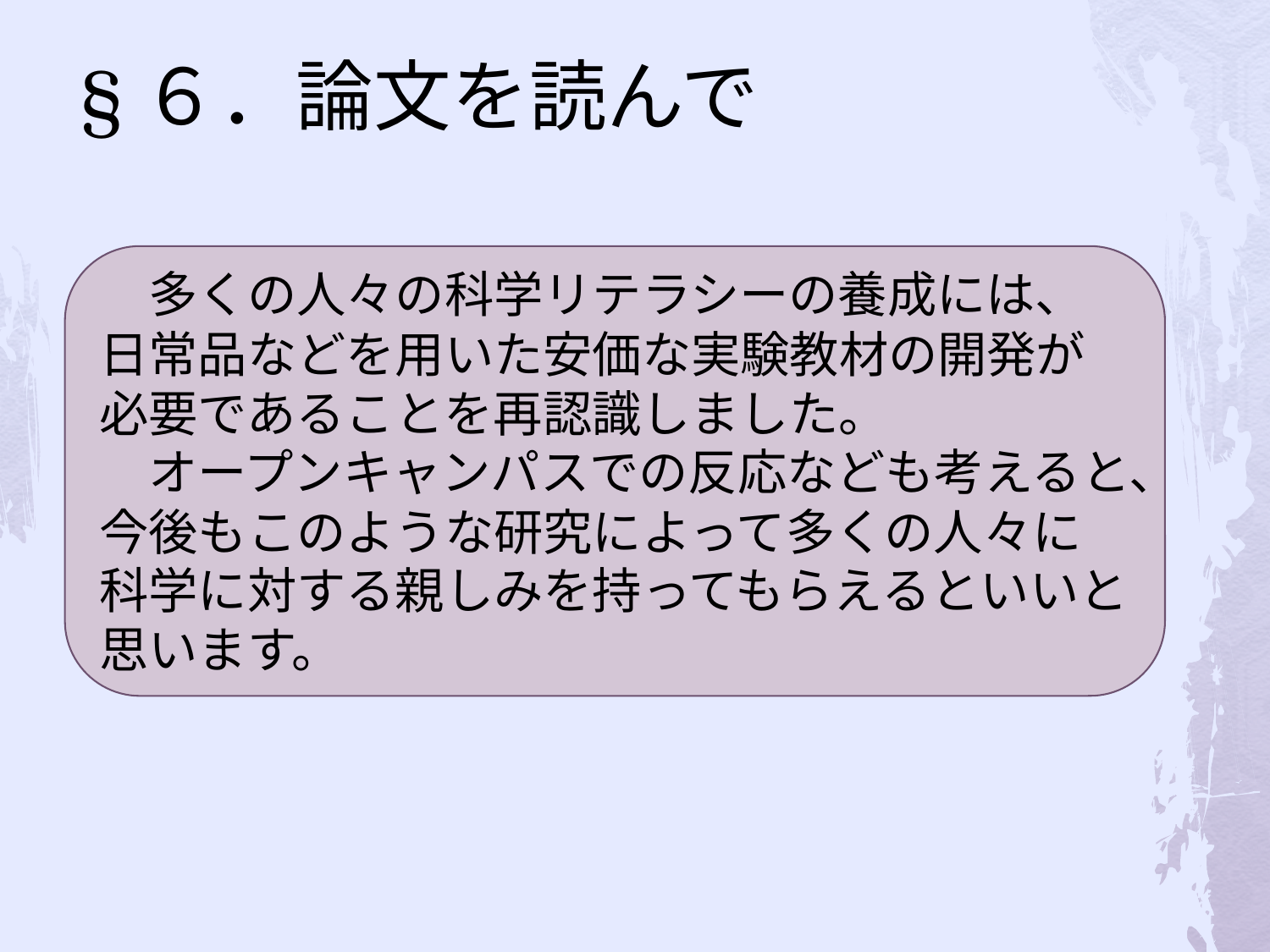

# §６．論文を読んで
　多くの人々の科学リテラシーの養成には、日常品などを用いた安価な実験教材の開発が必要であることを再認識しました。
　オープンキャンパスでの反応なども考えると、今後もこのような研究によって多くの人々に科学に対する親しみを持ってもらえるといいと思います。